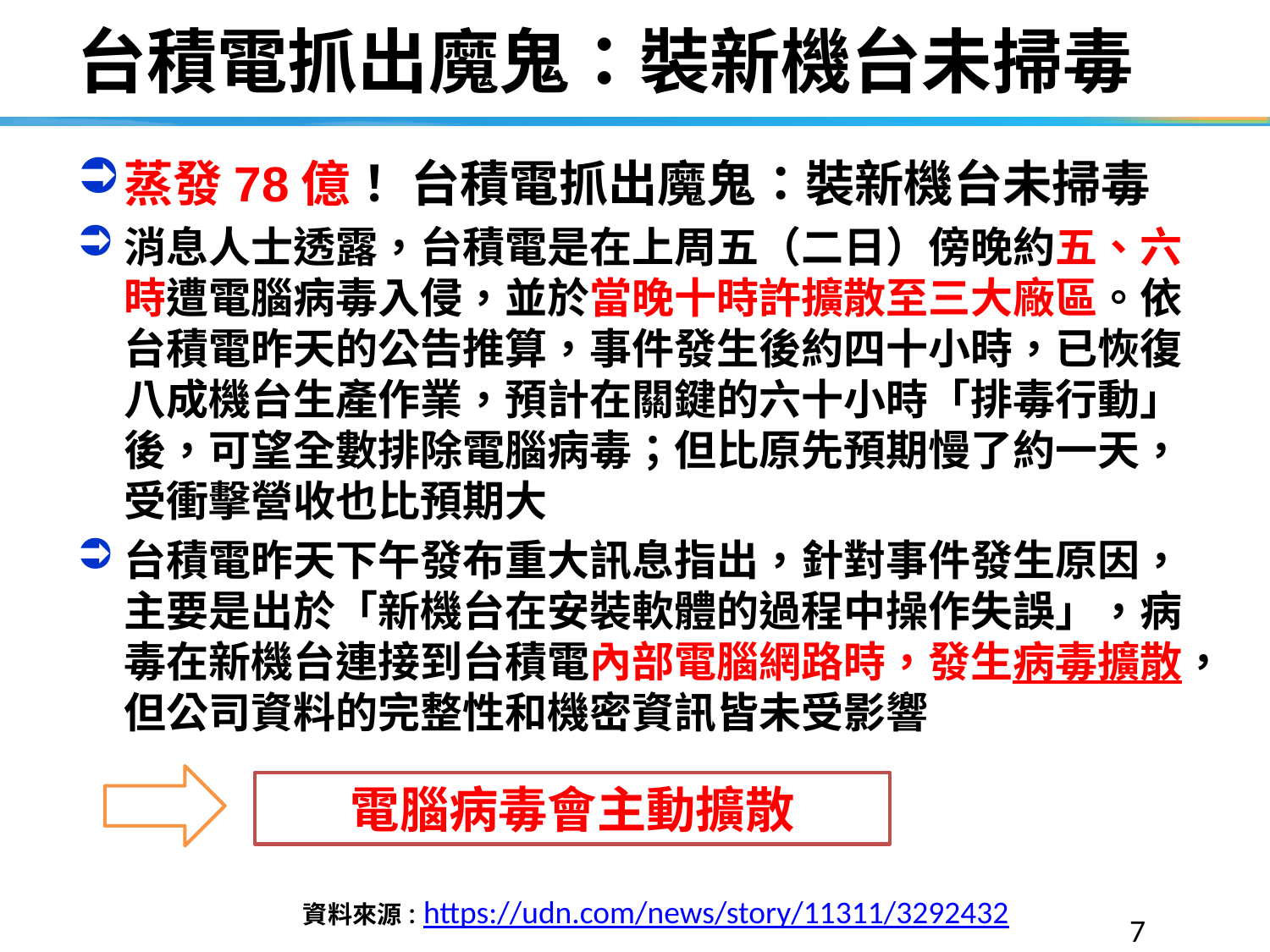

# 台積電抓出魔鬼：裝新機台未掃毒
蒸發78億！ 台積電抓出魔鬼：裝新機台未掃毒
消息人士透露，台積電是在上周五（二日）傍晚約五、六時遭電腦病毒入侵，並於當晚十時許擴散至三大廠區。依台積電昨天的公告推算，事件發生後約四十小時，已恢復八成機台生產作業，預計在關鍵的六十小時「排毒行動」後，可望全數排除電腦病毒；但比原先預期慢了約一天，受衝擊營收也比預期大
台積電昨天下午發布重大訊息指出，針對事件發生原因，主要是出於「新機台在安裝軟體的過程中操作失誤」，病毒在新機台連接到台積電內部電腦網路時，發生病毒擴散，但公司資料的完整性和機密資訊皆未受影響

電腦病毒會主動擴散
資料來源: https://udn.com/news/story/11311/3292432